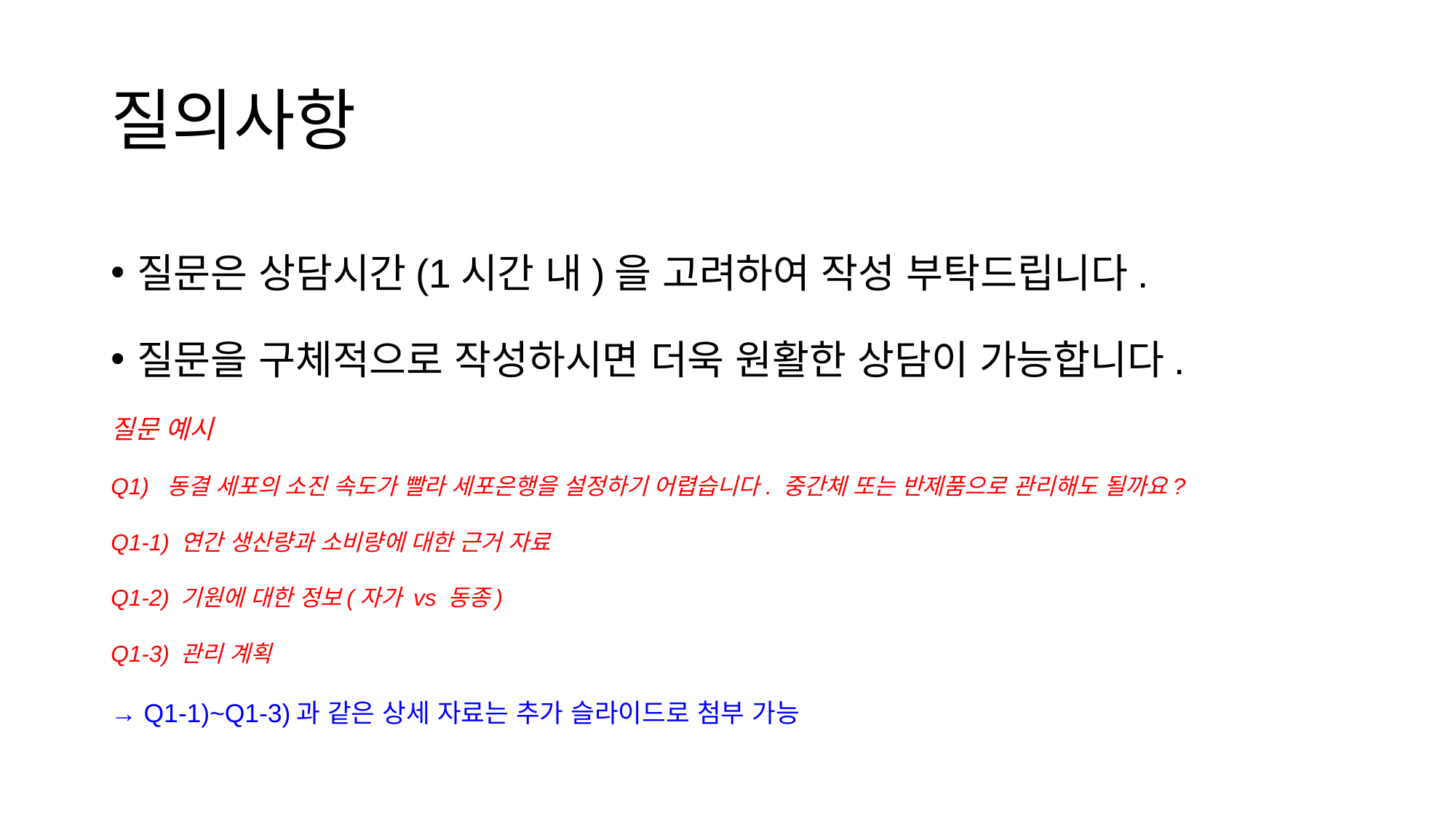

# 질의사항
질문은 상담시간(1시간 내)을 고려하여 작성 부탁드립니다.
질문을 구체적으로 작성하시면 더욱 원활한 상담이 가능합니다.
질문 예시
Q1)  동결 세포의 소진 속도가 빨라 세포은행을 설정하기 어렵습니다. 중간체 또는 반제품으로 관리해도 될까요?
Q1-1) 연간 생산량과 소비량에 대한 근거 자료
Q1-2) 기원에 대한 정보(자가 vs 동종)
Q1-3) 관리 계획
→ Q1-1)~Q1-3)과 같은 상세 자료는 추가 슬라이드로 첨부 가능